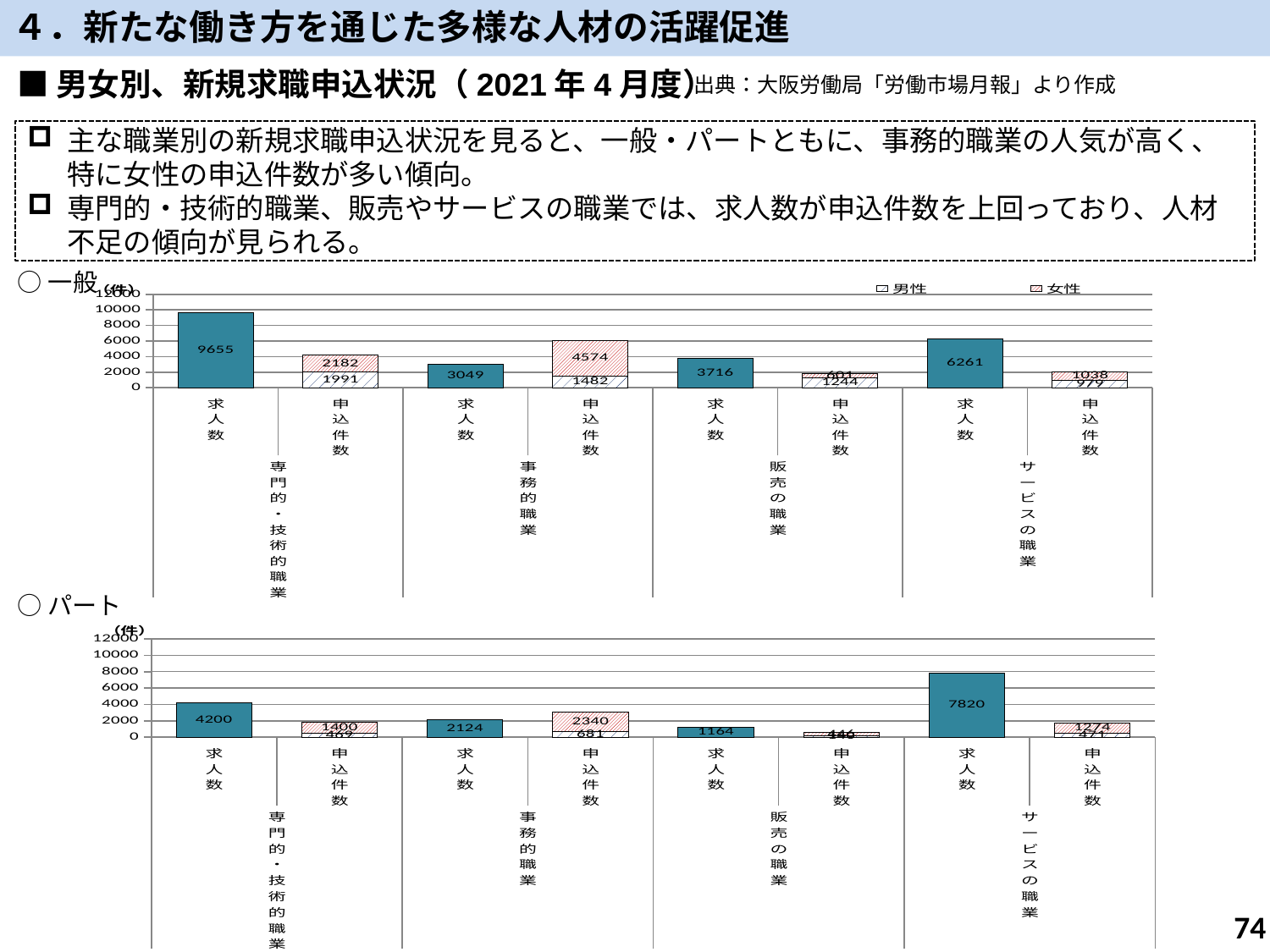

４．新たな働き方を通じた多様な人材の活躍促進
■男女別、新規求職申込状況（2021年4月度）
出典：大阪労働局「労働市場月報」より作成
主な職業別の新規求職申込状況を見ると、一般・パートともに、事務的職業の人気が高く、特に女性の申込件数が多い傾向。
専門的・技術的職業、販売やサービスの職業では、求人数が申込件数を上回っており、人材不足の傾向が見られる。
○一般

### Chart

| Category | 全体 | 男性 | 女性 |
|---|---|---|---|
| 求人数 | 9655.0 | None | None |
| 申込件数 | 0.0 | 1991.0 | 2182.0 |
| 求人数 | 3049.0 | None | None |
| 申込件数 | 0.0 | 1482.0 | 4574.0 |
| 求人数 | 3716.0 | None | None |
| 申込件数 | 0.0 | 1244.0 | 601.0 |
| 求人数 | 6261.0 | None | None |
| 申込件数 | 0.0 | 979.0 | 1038.0 |
○パート

### Chart

| Category | 全体 | 男性 | 女性 |
|---|---|---|---|
| 求人数 | 4200.0 | None | None |
| 申込件数 | 0.0 | 469.0 | 1400.0 |
| 求人数 | 2124.0 | None | None |
| 申込件数 | 0.0 | 681.0 | 2340.0 |
| 求人数 | 1164.0 | None | None |
| 申込件数 | 0.0 | 140.0 | 446.0 |
| 求人数 | 7820.0 | None | None |
| 申込件数 | 0.0 | 471.0 | 1274.0 |
74